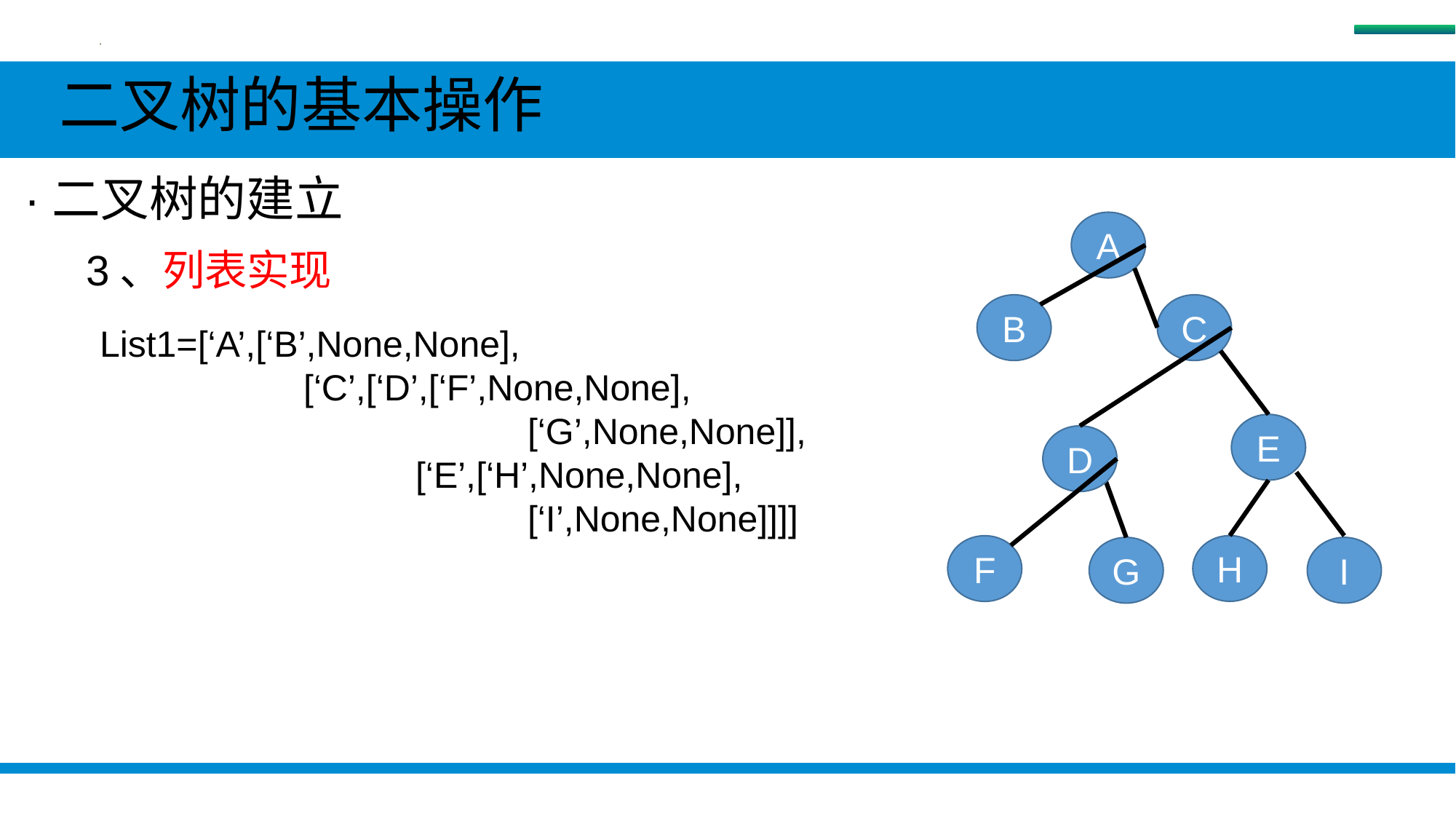

树

  二叉树的基本操作
 ·二叉树的建立
A
B
C
E
D
H
F
G
I
  3、列表实现
List1=[‘A’,[‘B’,None,None],
                    [‘C’,[‘D’,[‘F’,None,None],
                                          [‘G’,None,None]],
                               [‘E’,[‘H’,None,None],
                                          [‘I’,None,None]]]]
#